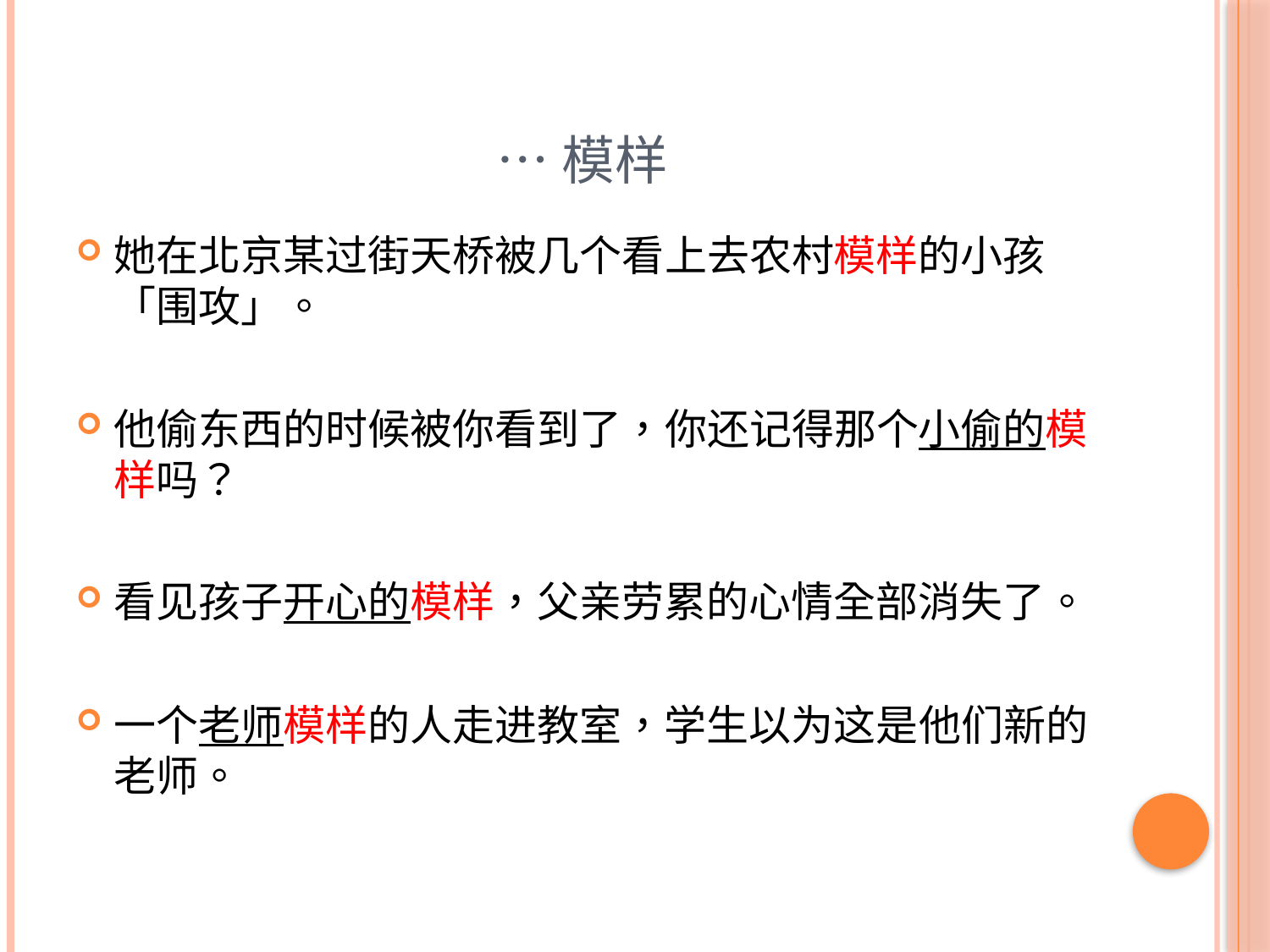

# …模样
她在北京某过街天桥被几个看上去农村模样的小孩「围攻」。

他偷东西的时候被你看到了，你还记得那个小偷的模样吗？

看见孩子开心的模样，父亲劳累的心情全部消失了。

一个老师模样的人走进教室，学生以为这是他们新的老师。